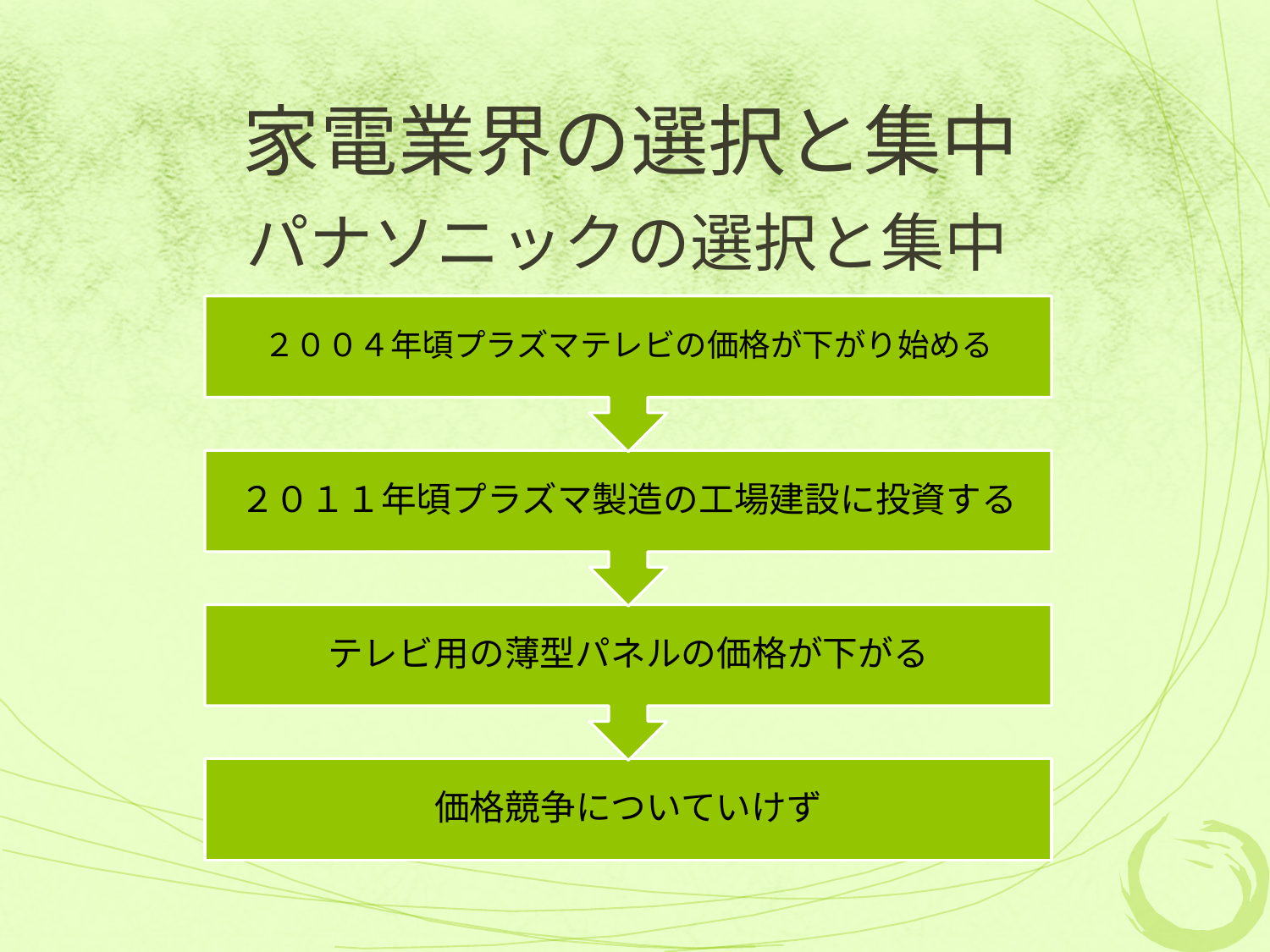

# 家電業界の選択と集中
パナソニックの選択と集中

価格競争についていけず
テレビ用の薄型パネルの価格が下がる
２０１１年頃プラズマ製造の工場建設に投資する
２００４年頃プラズマテレビの価格が下がり始める